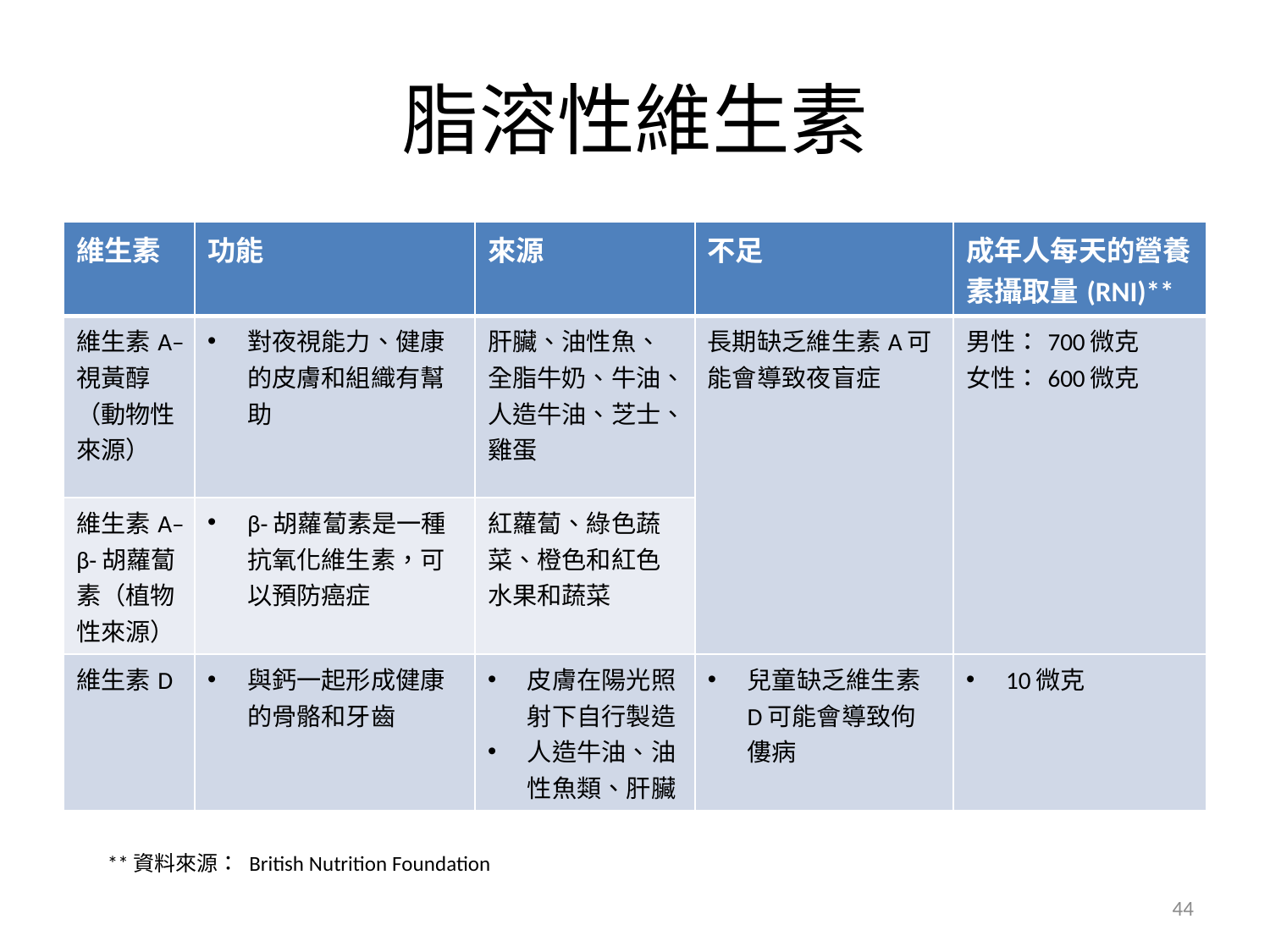

# 脂溶性維生素
| 維生素 | 功能 | 來源 | 不足 | 成年人每天的營養素攝取量(RNI)\*\* |
| --- | --- | --- | --- | --- |
| 維生素A–視黃醇（動物性來源） | 對夜視能力、健康的皮膚和組織有幫助 | 肝臟、油性魚、全脂牛奶、牛油、人造牛油、芝士、雞蛋 | 長期缺乏維生素A可能會導致夜盲症 | 男性：700微克 女性：600微克 |
| 維生素A–β-胡蘿蔔素（植物性來源） | β-胡蘿蔔素是一種抗氧化維生素，可以預防癌症 | 紅蘿蔔、綠色蔬菜、橙色和紅色水果和蔬菜 |  |  |
| 維生素D | 與鈣一起形成健康的骨骼和牙齒 | 皮膚在陽光照射下自行製造 人造牛油、油性魚類、肝臟 | 兒童缺乏維生素D可能會導致佝僂病 | 10微克 |
**資料來源： British Nutrition Foundation
44